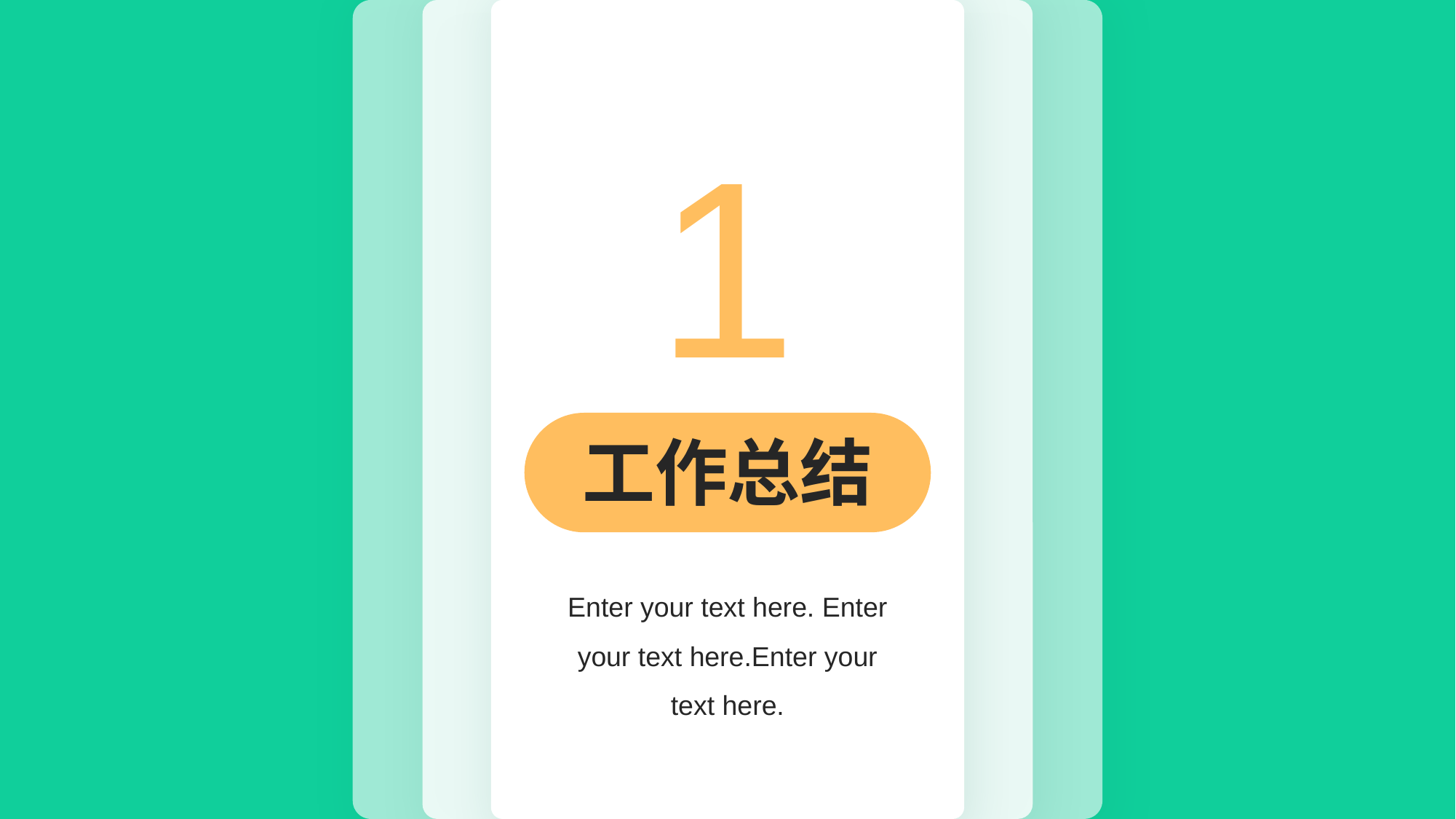

1
工作总结
Enter your text here. Enter your text here.Enter your text here.